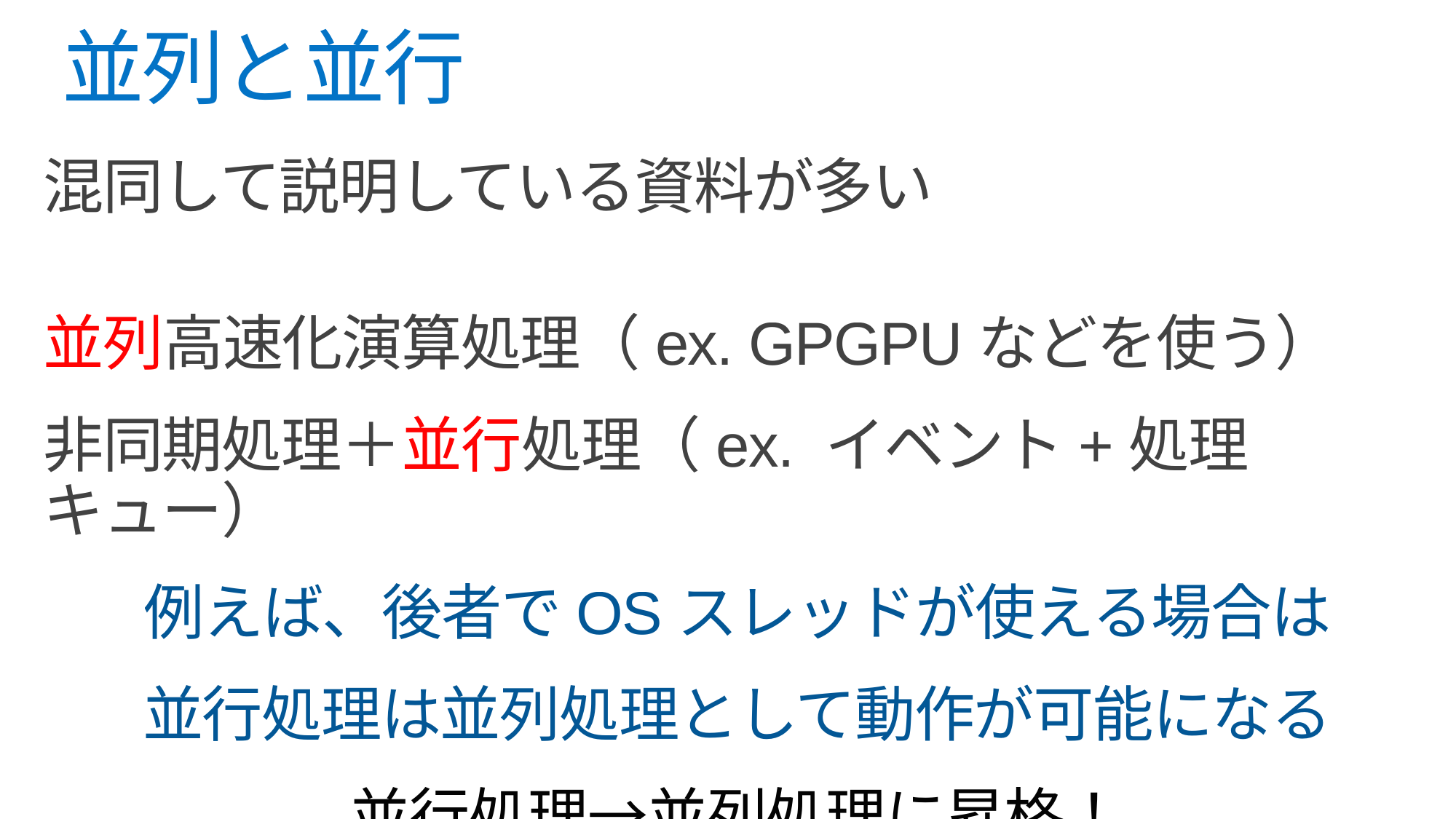

# 並列と並行
混同して説明している資料が多い

並列高速化演算処理（ex. GPGPUなどを使う）
非同期処理＋並行処理（ex. イベント+処理キュー）
例えば、後者でOSスレッドが使える場合は
並行処理は並列処理として動作が可能になる
並行処理→並列処理に昇格！